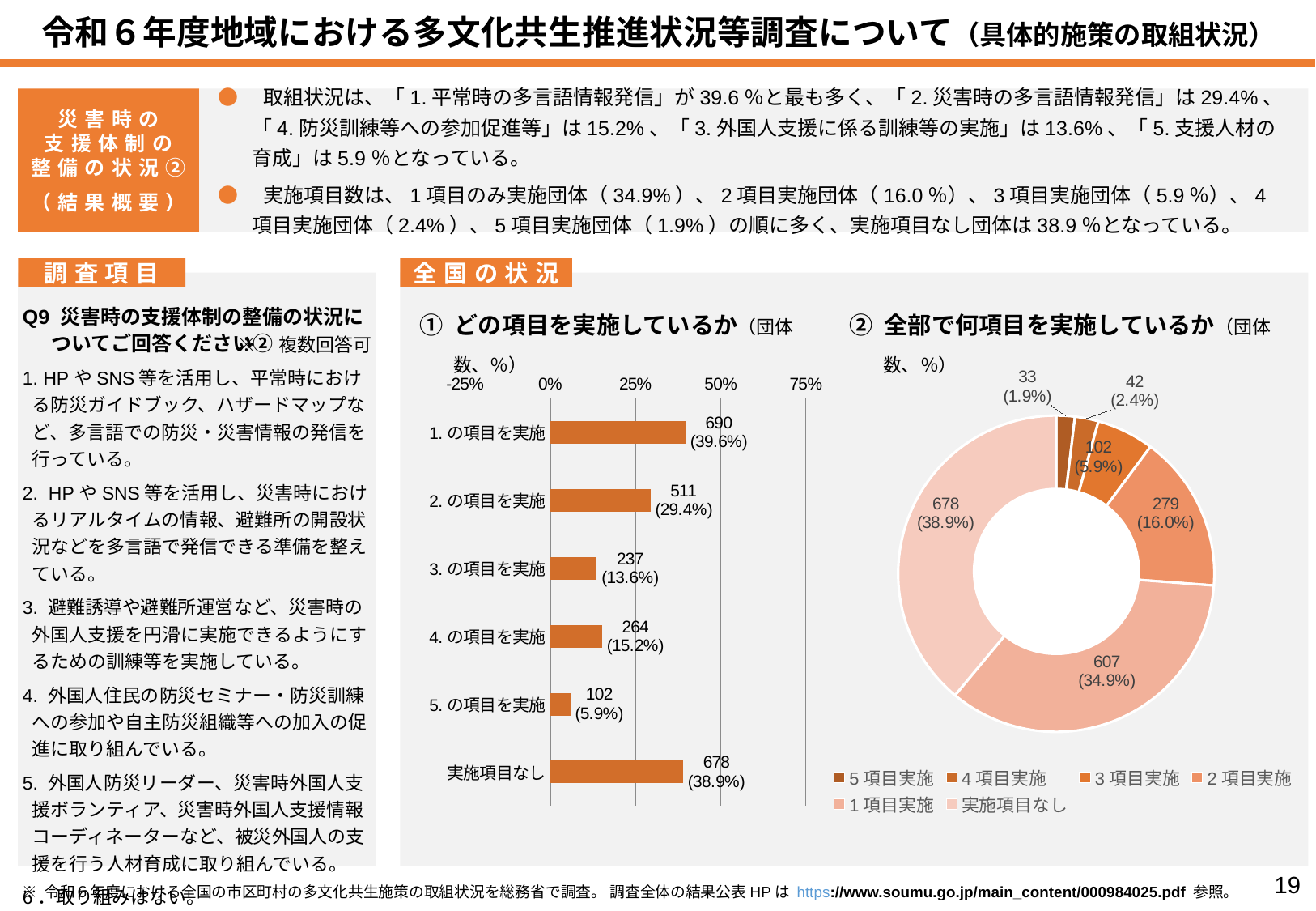

令和６年度地域における多文化共生推進状況等調査について（具体的施策の取組状況）
災害時の
支援体制の
整備の状況②
（結果概要）
●　取組状況は、「1.平常時の多言語情報発信」が39.6％と最も多く、「2.災害時の多言語情報発信」は29.4%、「4.防災訓練等への参加促進等」は15.2%、「3.外国人支援に係る訓練等の実施」は13.6%、「5.支援人材の育成」は5.9％となっている。
●　実施項目数は、1項目のみ実施団体（34.9%）、2項目実施団体（16.0％）、3項目実施団体（5.9％）、4項目実施団体（2.4%）、5項目実施団体（1.9%）の順に多く、実施項目なし団体は38.9％となっている。
調査項目
全国の状況
Q9 災害時の支援体制の整備の状況についてご回答ください②
1. HPやSNS等を活用し、平常時における防災ガイドブック、ハザードマップなど、多言語での防災・災害情報の発信を行っている。
2.  HPやSNS等を活用し、災害時におけるリアルタイムの情報、避難所の開設状況などを多言語で発信できる準備を整えている。
3. 避難誘導や避難所運営など、災害時の外国人支援を円滑に実施できるようにするための訓練等を実施している。
4. 外国人住民の防災セミナー・防災訓練への参加や自主防災組織等への加入の促進に取り組んでいる。
5. 外国人防災リーダー、災害時外国人支援ボランティア、災害時外国人支援情報コーディネーターなど、被災外国人の支援を行う人材育成に取り組んでいる。
6．取り組みはない。

② 全部で何項目を実施しているか（団体数、％）
① どの項目を実施しているか（団体数、％）

### Chart

| Category | 列1 |
|---|---|
| 5項目実施 | 33.0 |
| 4項目実施 | 42.0 |
| 3項目実施 | 102.0 |
| 2項目実施 | 279.0 |
| 1項目実施 | 607.0 |
| 実施項目なし | 678.0 |
※　複数回答可

### Chart

| Category | 列2 |
|---|---|
| 実施項目なし | 0.3894313612866169 |
| 5.の項目を実施 | 0.05858701895462378 |
| 4.の項目を実施 | 0.15163699023549684 |
| 3.の項目を実施 | 0.13612866168868468 |
| 2.の項目を実施 | 0.2935094773118897 |
| 1.の項目を実施 | 0.39632395175186674 |
19
※ 令和６年度における全国の市区町村の多文化共生施策の取組状況を総務省で調査。 調査全体の結果公表HPは https://www.soumu.go.jp/main_content/000984025.pdf 参照。